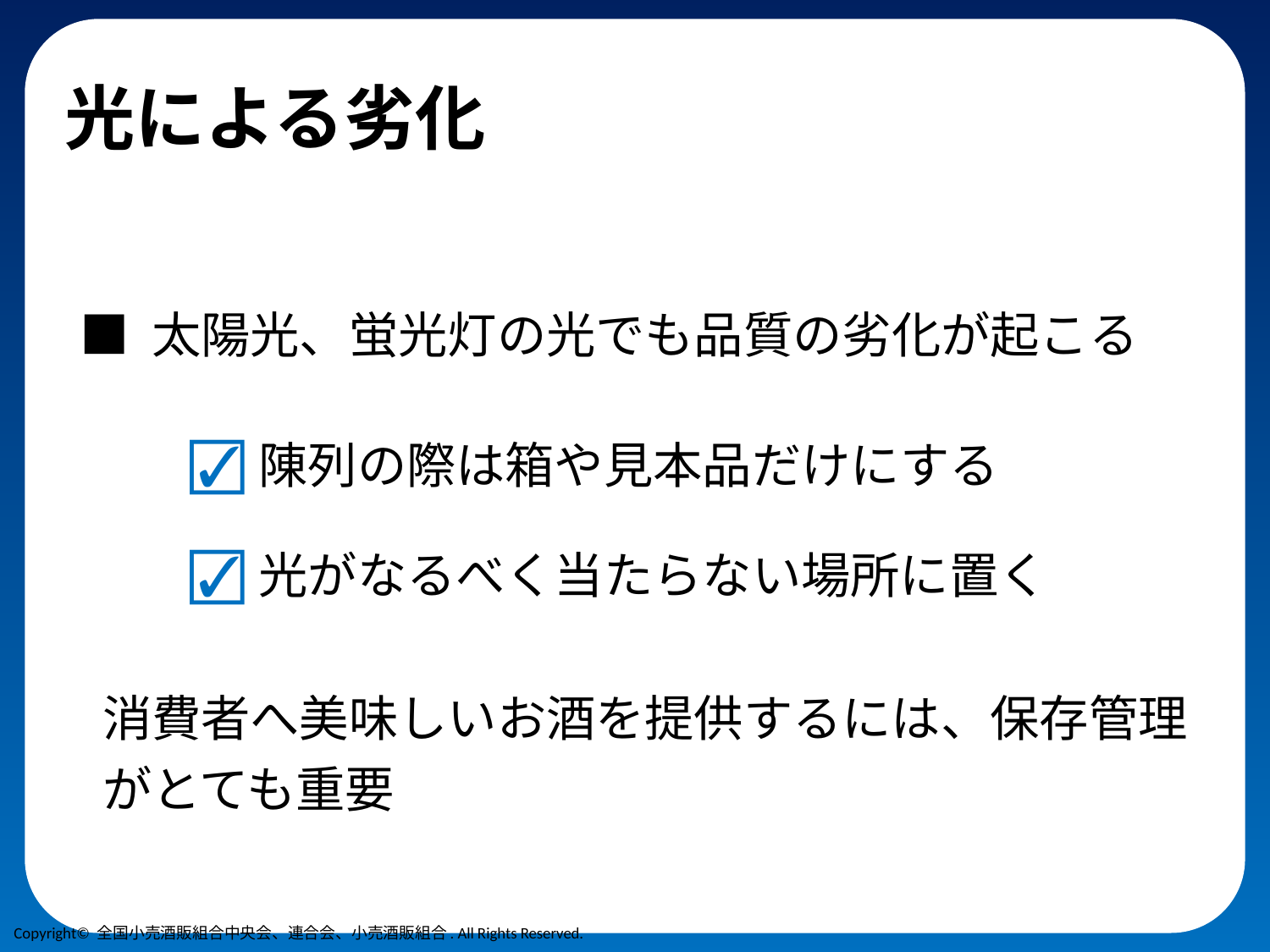

# 光による劣化

■ 太陽光、蛍光灯の光でも品質の劣化が起こる
　　 ☑ 陳列の際は箱や見本品だけにする
　　 ☑ 光がなるべく当たらない場所に置く

 消費者へ美味しいお酒を提供するには、保存管理
 がとても重要

Copyright© 全国小売酒販組合中央会、連合会、小売酒販組合. All Rights Reserved.